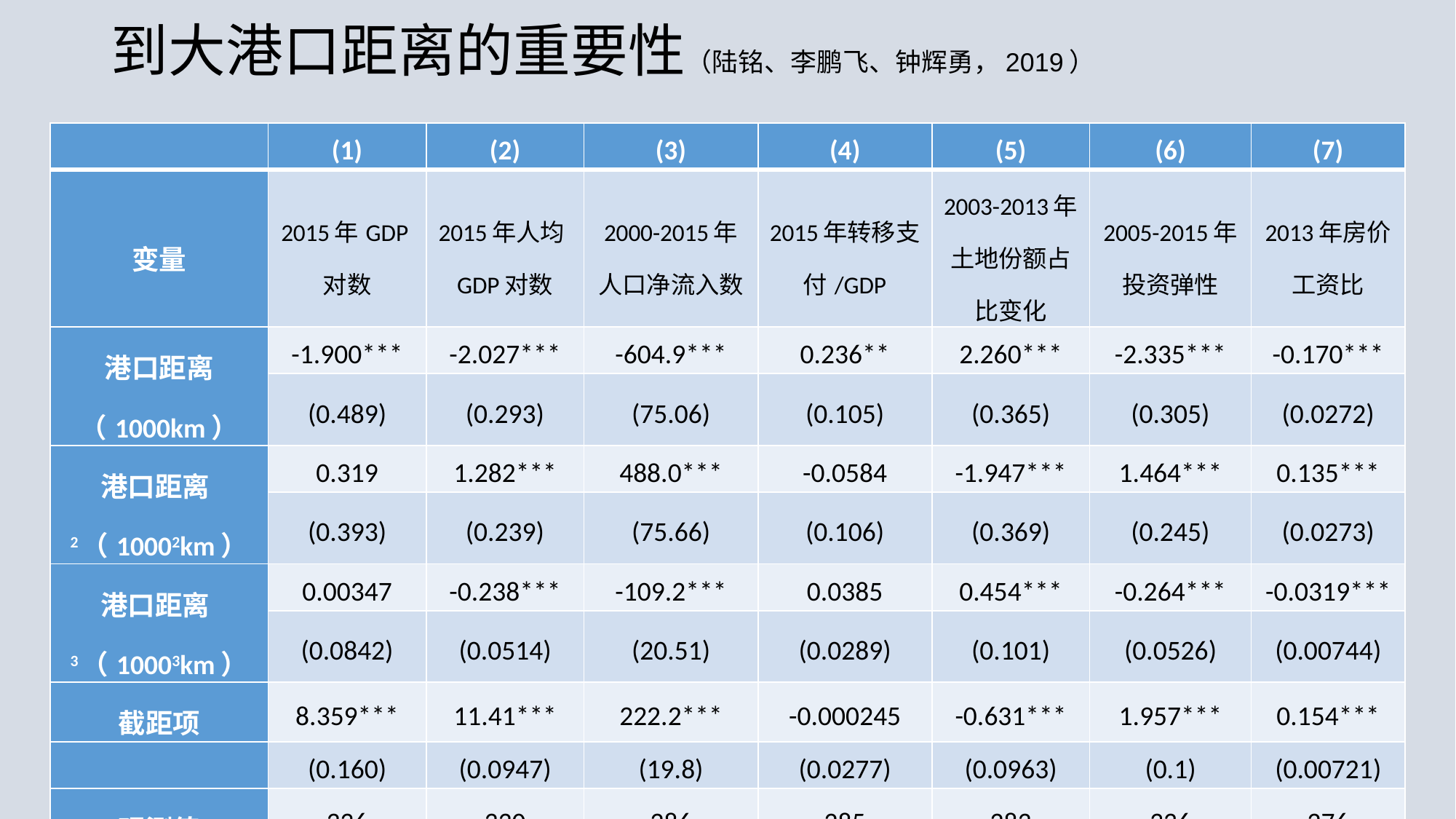

# 到大港口距离的重要性（陆铭、李鹏飞、钟辉勇，2019）
|  | (1) | (2) | (3) | (4) | (5) | (6) | (7) |
| --- | --- | --- | --- | --- | --- | --- | --- |
| 变量 | 2015年GDP对数 | 2015年人均GDP对数 | 2000-2015年人口净流入数 | 2015年转移支付/GDP | 2003-2013年土地份额占比变化 | 2005-2015年投资弹性 | 2013年房价工资比 |
| 港口距离（1000km） | -1.900\*\*\* | -2.027\*\*\* | -604.9\*\*\* | 0.236\*\* | 2.260\*\*\* | -2.335\*\*\* | -0.170\*\*\* |
|  | (0.489) | (0.293) | (75.06) | (0.105) | (0.365) | (0.305) | (0.0272) |
| 港口距离2（10002km） | 0.319 | 1.282\*\*\* | 488.0\*\*\* | -0.0584 | -1.947\*\*\* | 1.464\*\*\* | 0.135\*\*\* |
|  | (0.393) | (0.239) | (75.66) | (0.106) | (0.369) | (0.245) | (0.0273) |
| 港口距离3（10003km） | 0.00347 | -0.238\*\*\* | -109.2\*\*\* | 0.0385 | 0.454\*\*\* | -0.264\*\*\* | -0.0319\*\*\* |
|  | (0.0842) | (0.0514) | (20.51) | (0.0289) | (0.101) | (0.0526) | (0.00744) |
| 截距项 | 8.359\*\*\* | 11.41\*\*\* | 222.2\*\*\* | -0.000245 | -0.631\*\*\* | 1.957\*\*\* | 0.154\*\*\* |
|  | (0.160) | (0.0947) | (19.8) | (0.0277) | (0.0963) | (0.1) | (0.00721) |
| 观测值 | 336 | 330 | 286 | 285 | 283 | 336 | 276 |
| R方 | 0.394 | 0.199 | 0.255 | 0.456 | 0.142 | 0.215 | 0.202 |